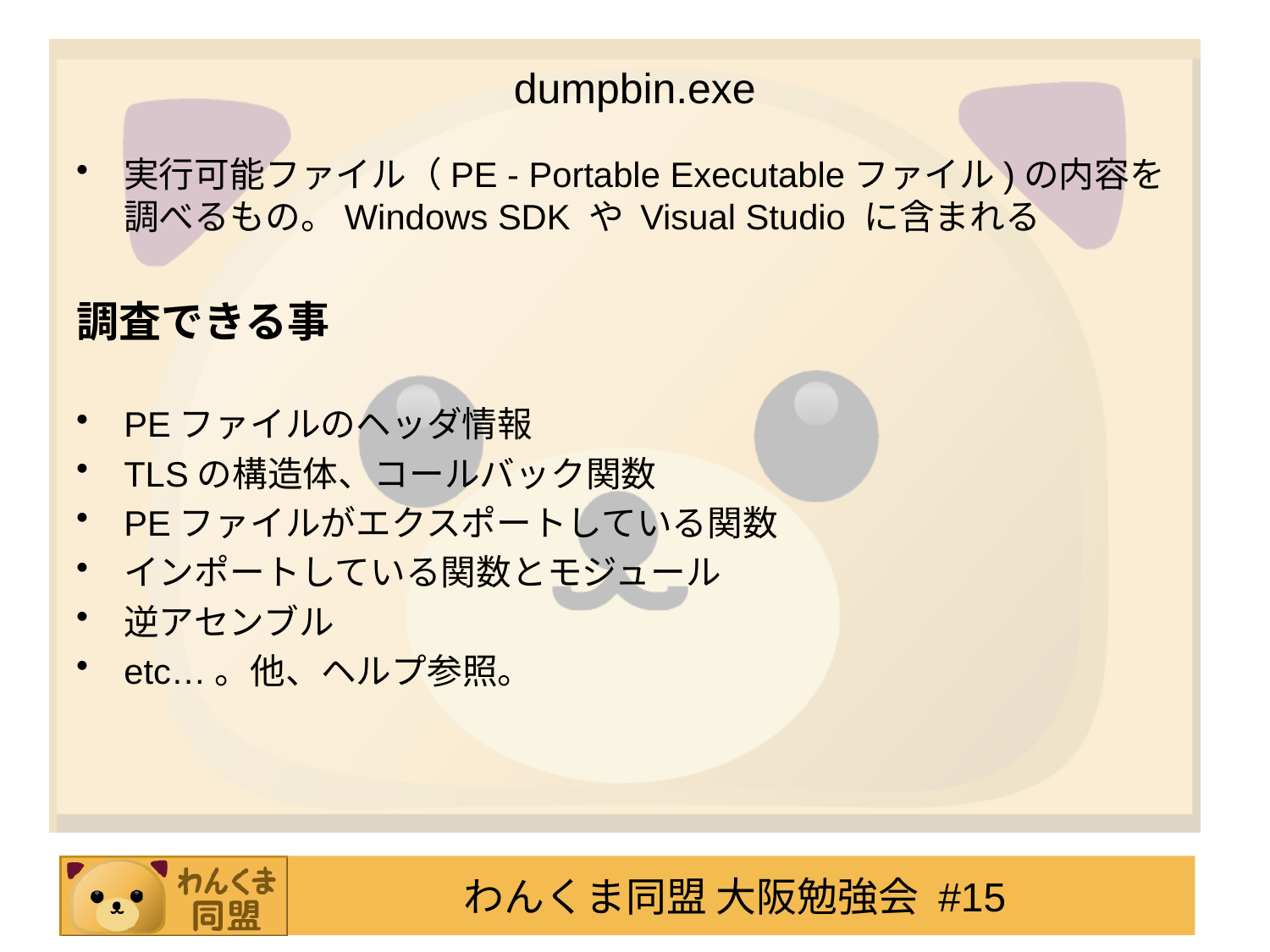

# dumpbin.exe
実行可能ファイル（PE - Portable Executableファイル)の内容を調べるもの。Windows SDK や Visual Studio に含まれる

調査できる事

PEファイルのヘッダ情報
TLSの構造体、コールバック関数
PEファイルがエクスポートしている関数
インポートしている関数とモジュール
逆アセンブル
etc…。他、ヘルプ参照。